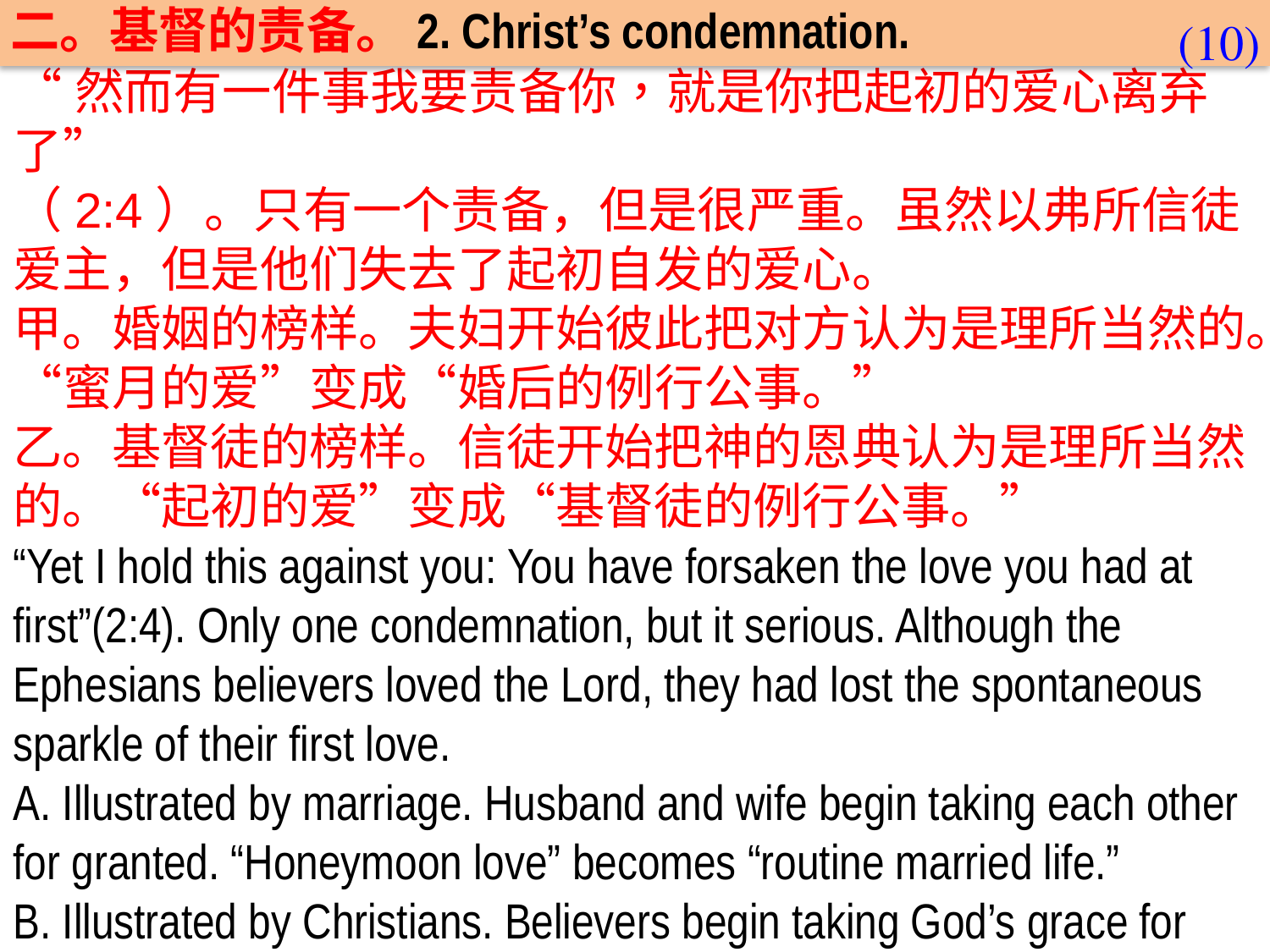

二。基督的责备。2. Christ’s condemnation.

(10)
“然而有一件事我要责备你，就是你把起初的爱心离弃了”
（2:4）。只有一个责备，但是很严重。虽然以弗所信徒爱主，但是他们失去了起初自发的爱心。
甲。婚姻的榜样。夫妇开始彼此把对方认为是理所当然的。“蜜月的爱”变成“婚后的例行公事。”
乙。基督徒的榜样。信徒开始把神的恩典认为是理所当然的。“起初的爱”变成“基督徒的例行公事。”
“Yet I hold this against you: You have forsaken the love you had at first”(2:4). Only one condemnation, but it serious. Although the Ephesians believers loved the Lord, they had lost the spontaneous sparkle of their first love.
A. Illustrated by marriage. Husband and wife begin taking each other for granted. “Honeymoon love” becomes “routine married life.”
B. Illustrated by Christians. Believers begin taking God’s grace for granted. “First love experience” becomes “routine Christian life.”